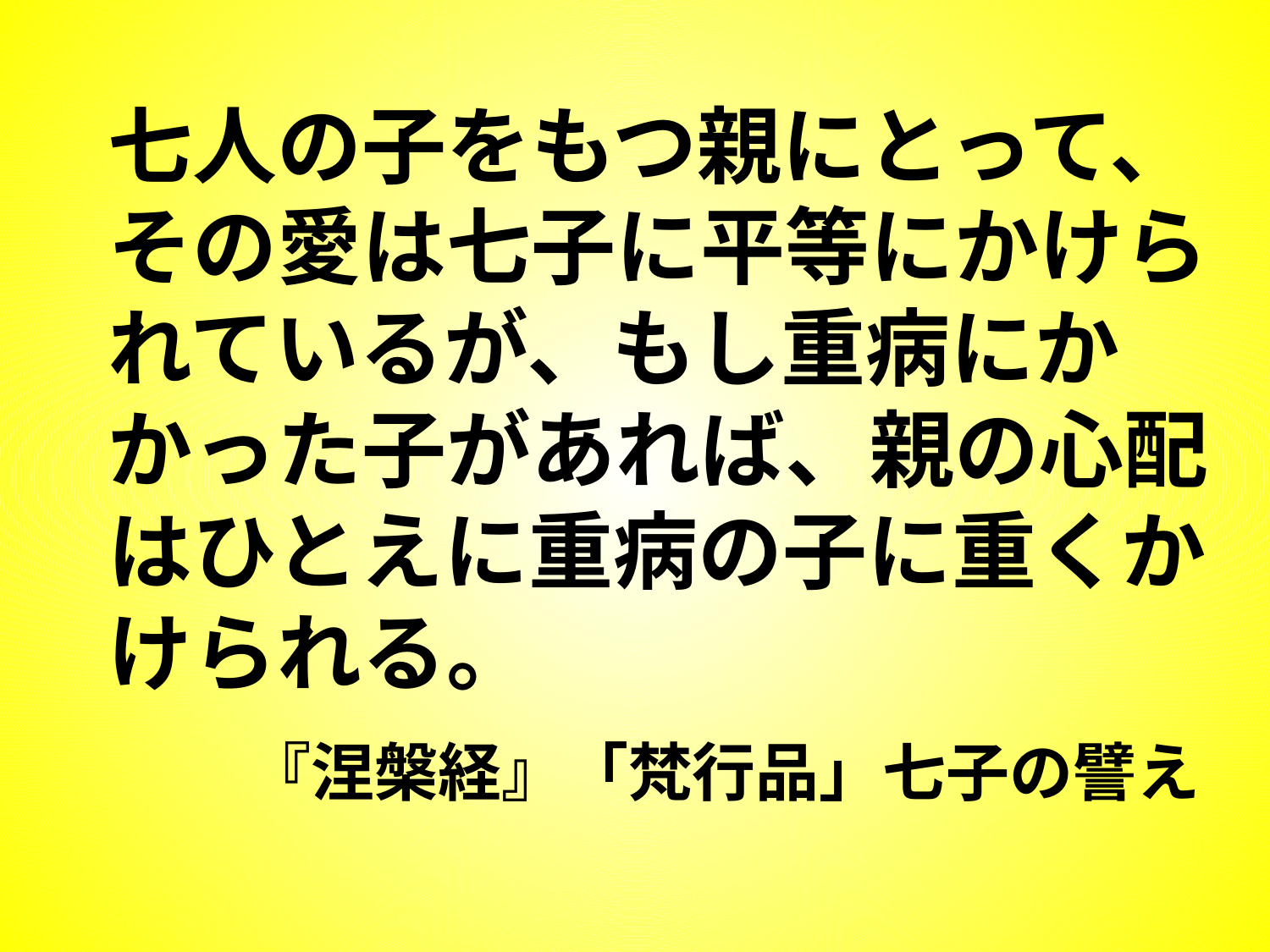

七人の子をもつ親にとって、その愛は七子に平等にかけられているが、もし重病にかかった子があれば、親の心配はひとえに重病の子に重くかけられる。
『涅槃経』「梵行品」七子の譬え